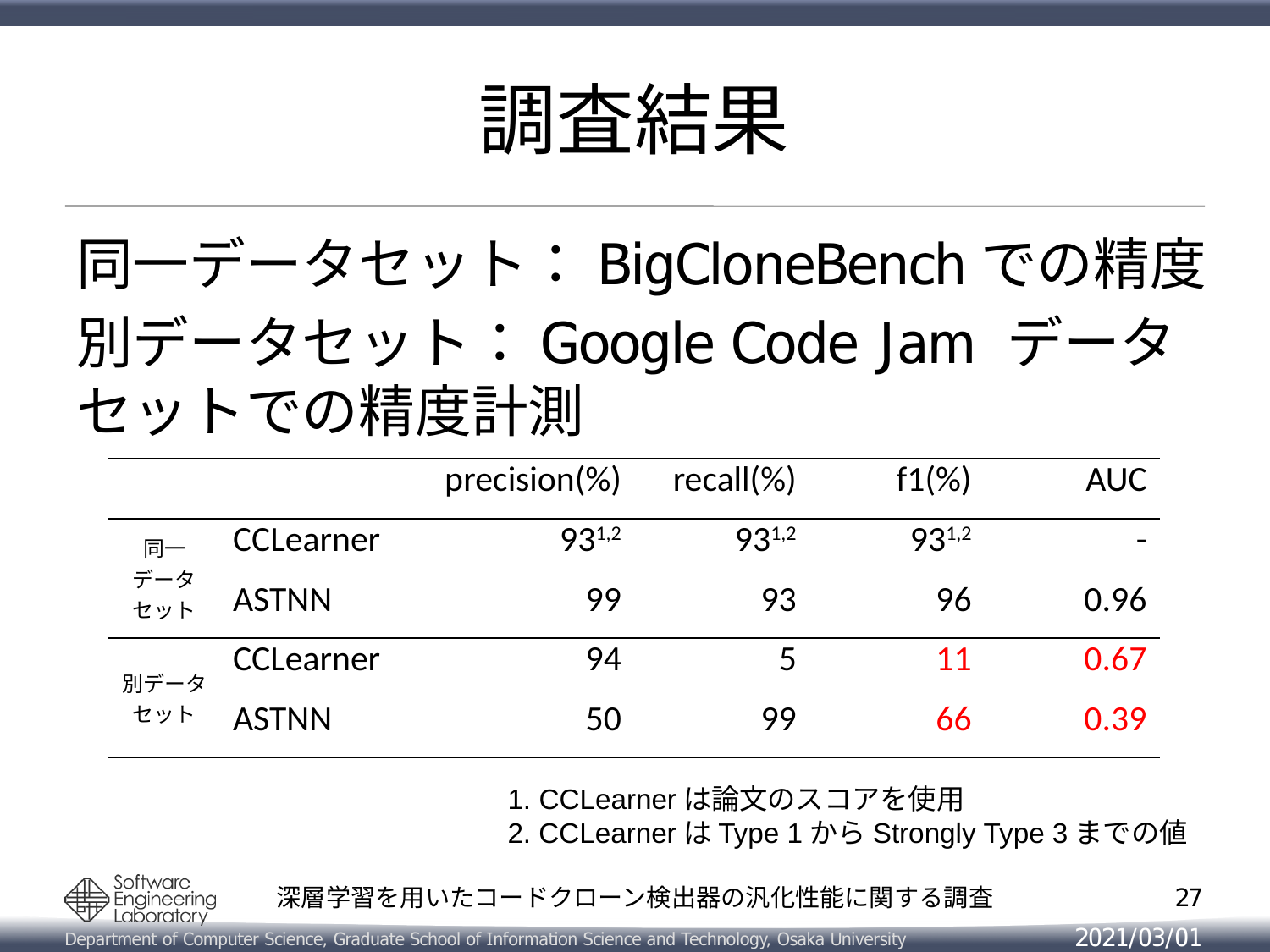

# 調査結果
同一データセット：BigCloneBenchでの精度
別データセット：Google Code Jam データセットでの精度計測
|  |  | precision(%) | recall(%) | f1(%) | AUC |
| --- | --- | --- | --- | --- | --- |
| 同一 データセット | CCLearner | 931,2 | 931,2 | 931,2 | - |
|  | ASTNN | 99 | 93 | 96 | 0.96 |
| 別データセット | CCLearner | 94 | 5 | 11 | 0.67 |
|  | ASTNN | 50 | 99 | 66 | 0.39 |
1. CCLearnerは論文のスコアを使用
2. CCLearnerはType 1からStrongly Type 3までの値
27
深層学習を用いたコードクローン検出器の汎化性能に関する調査
2021/03/01